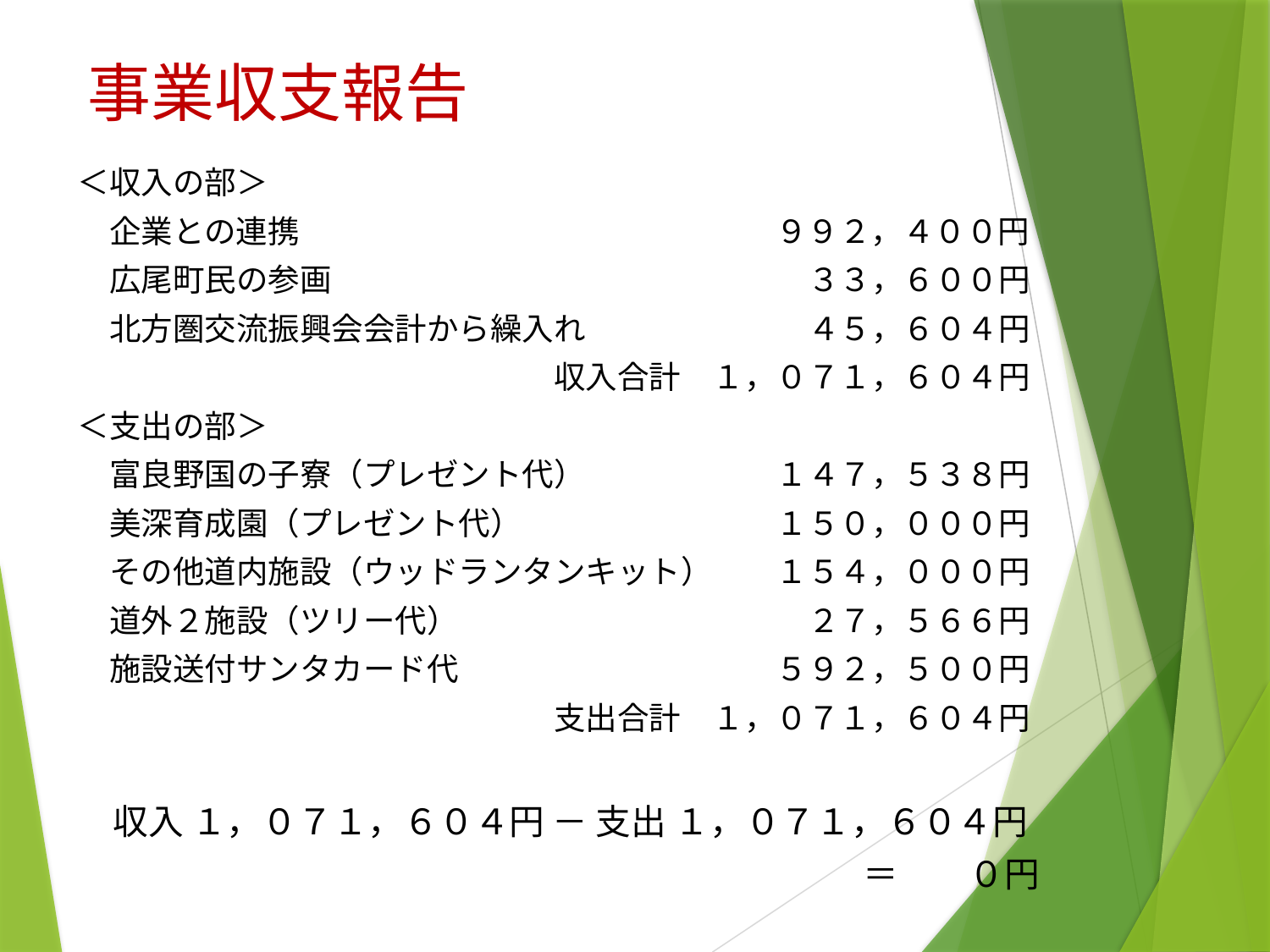

# 事業収支報告
＜収入の部＞
　企業との連携　　　　　　　　　　　　　　　９９２，４００円
　広尾町民の参画　　　　　　　　　　　　　　　３３，６００円
　北方圏交流振興会会計から繰入れ　　　　　　　４５，６０４円
　　　　　　　　　　　　　　　収入合計　１，０７１，６０４円
＜支出の部＞
　富良野国の子寮（プレゼント代）　　　　　　１４７，５３８円
　美深育成園（プレゼント代）　　　　　　　　１５０，０００円
　その他道内施設（ウッドランタンキット）　　１５４，０００円
　道外２施設（ツリー代）　　　　　　　　　　　２７，５６６円
　施設送付サンタカード代　　　　　　　　　　５９２，５００円
　　　　　　　　　　　　　　　支出合計　１，０７１，６０４円

　収入 １，０７１，６０４円 － 支出 １，０７１，６０４円
　　　　　　　　　　　　　　　　　　　 　　　＝　　０円